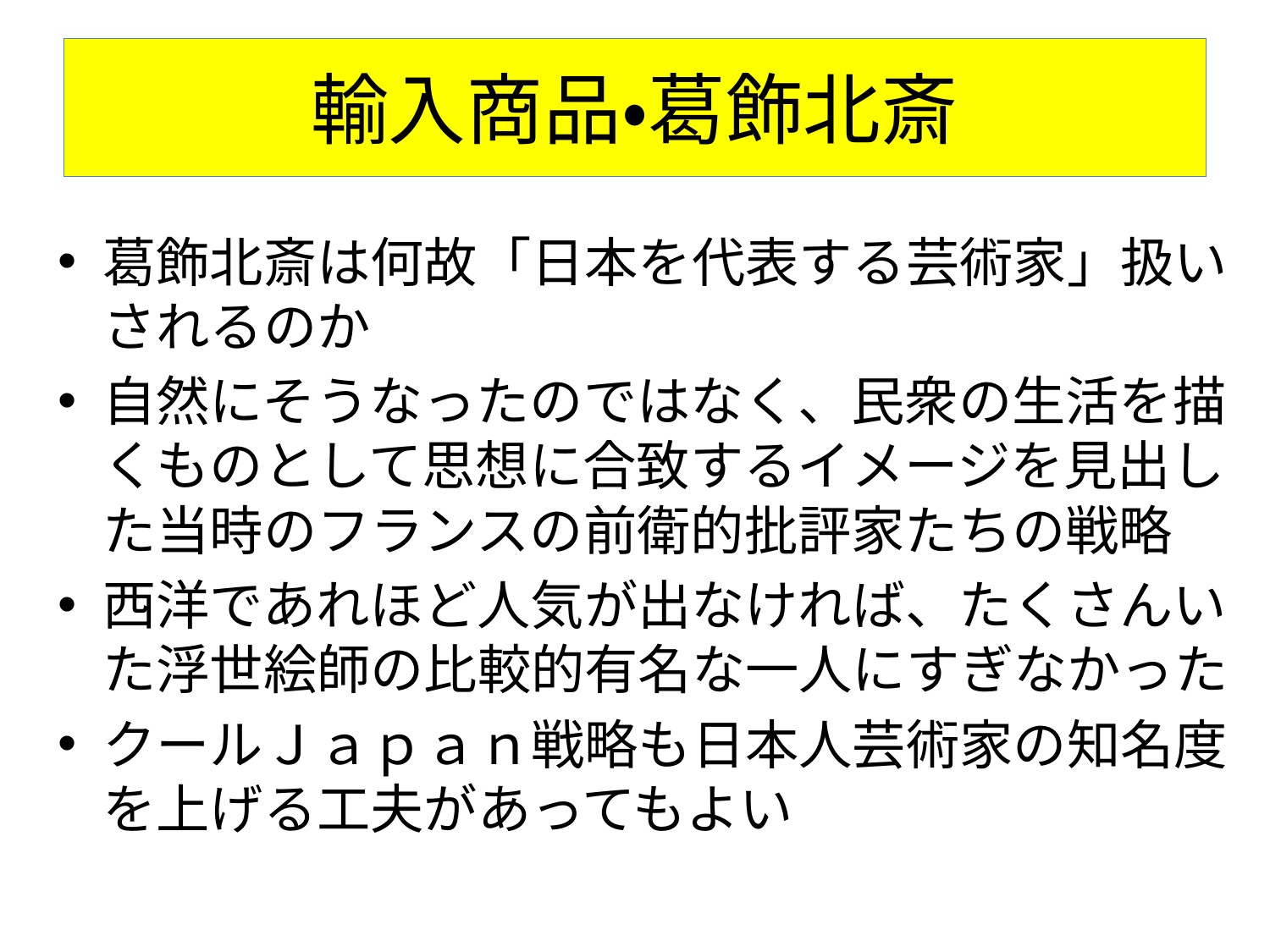

# 輸入商品・葛飾北斎
葛飾北斎は何故「日本を代表する芸術家」扱いされるのか
自然にそうなったのではなく、民衆の生活を描くものとして思想に合致するイメージを見出した当時のフランスの前衛的批評家たちの戦略
西洋であれほど人気が出なければ、たくさんいた浮世絵師の比較的有名な一人にすぎなかった
クールＪａｐａｎ戦略も日本人芸術家の知名度を上げる工夫があってもよい